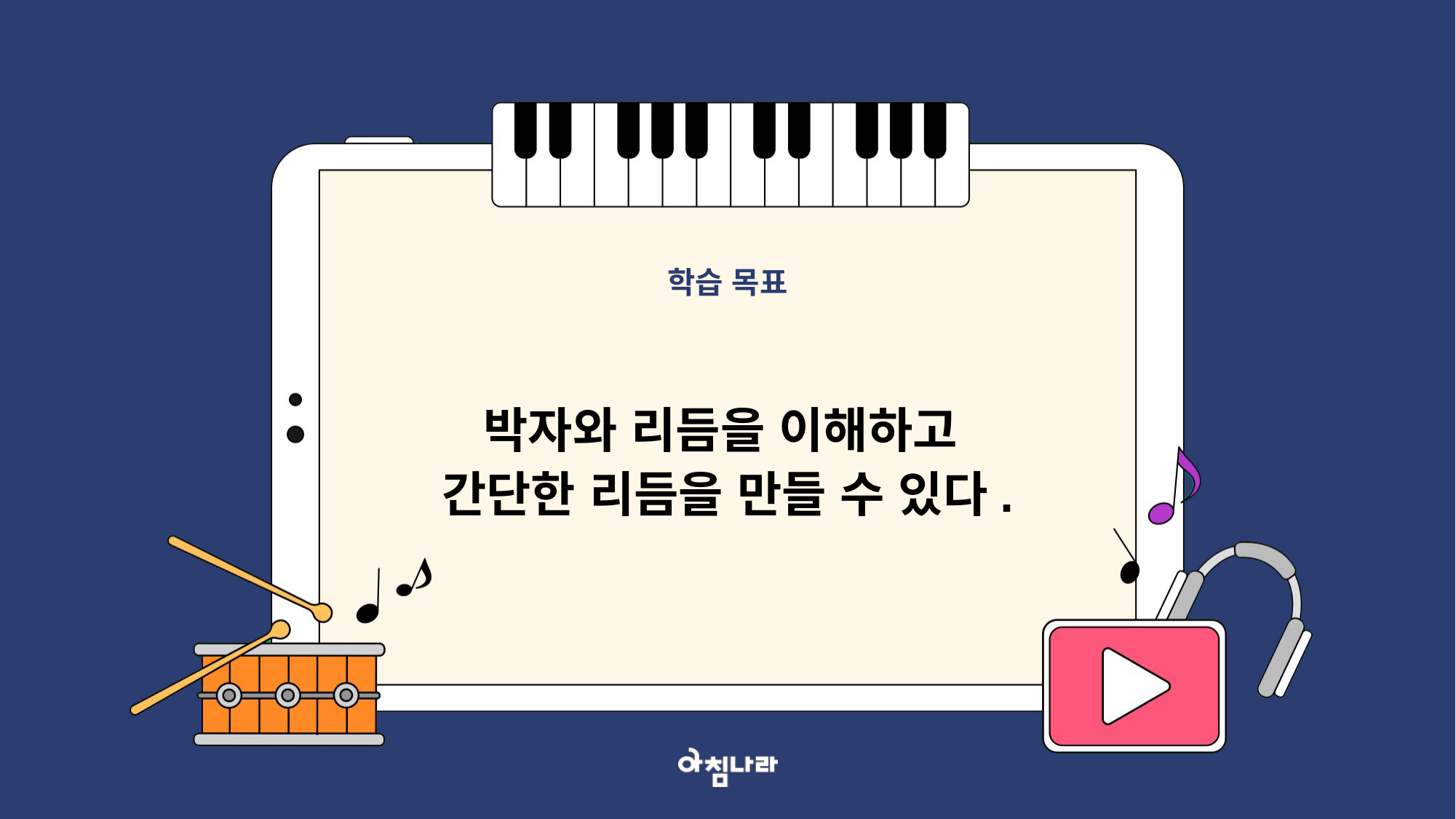

학습 목표
박자와 리듬을 이해하고
간단한 리듬을 만들 수 있다.